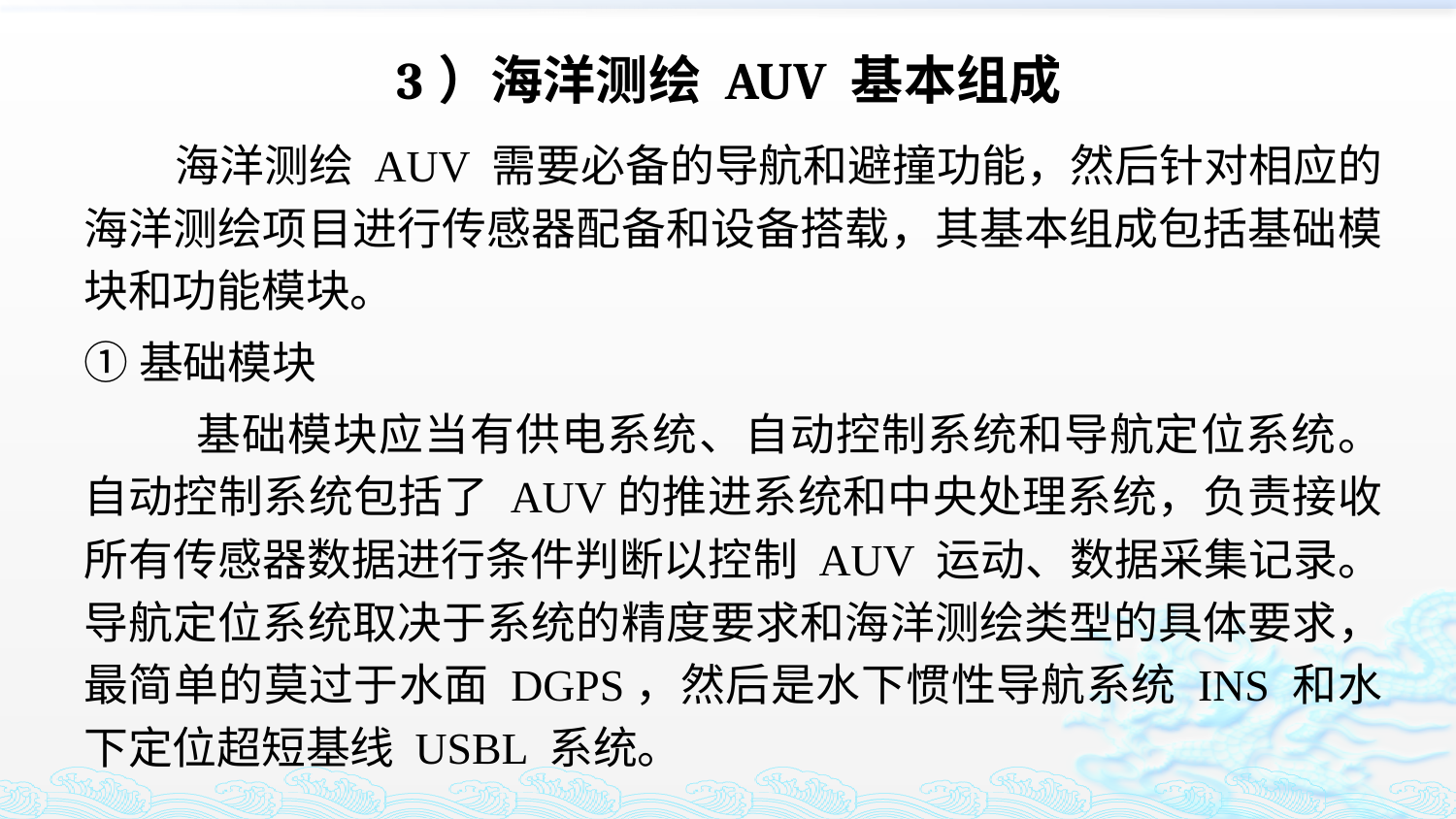

# 3）海洋测绘 AUV 基本组成
        海洋测绘 AUV 需要必备的导航和避撞功能，然后针对相应的海洋测绘项目进行传感器配备和设备搭载，其基本组成包括基础模块和功能模块。
①基础模块
         基础模块应当有供电系统、自动控制系统和导航定位系统。自动控制系统包括了 AUV的推进系统和中央处理系统，负责接收所有传感器数据进行条件判断以控制 AUV 运动、数据采集记录。导航定位系统取决于系统的精度要求和海洋测绘类型的具体要求，最简单的莫过于水面 DGPS，然后是水下惯性导航系统 INS 和水下定位超短基线 USBL 系统。